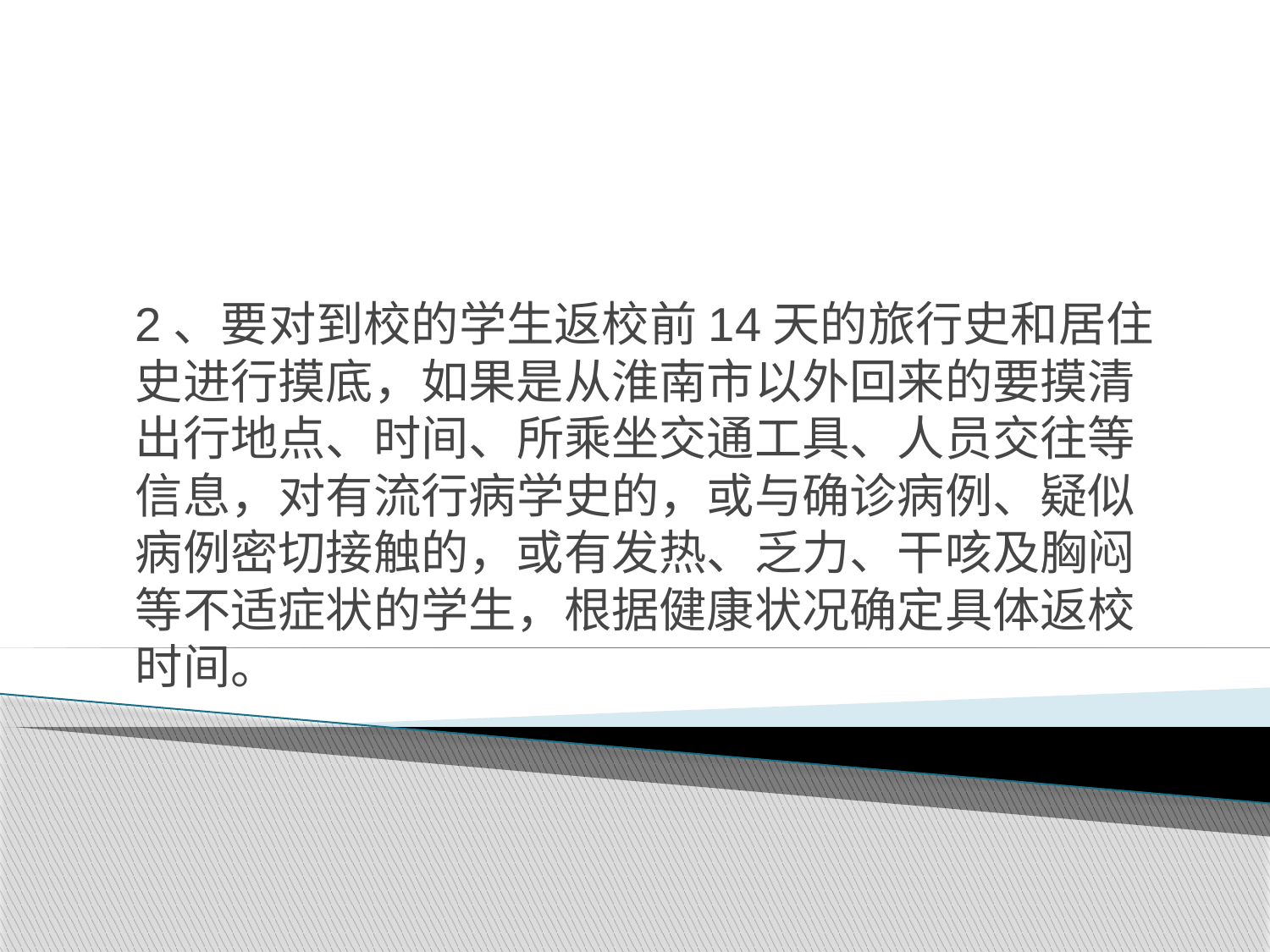

#
2、要对到校的学生返校前14天的旅行史和居住史进行摸底，如果是从淮南市以外回来的要摸清出行地点、时间、所乘坐交通工具、人员交往等信息，对有流行病学史的，或与确诊病例、疑似病例密切接触的，或有发热、乏力、干咳及胸闷等不适症状的学生，根据健康状况确定具体返校时间。